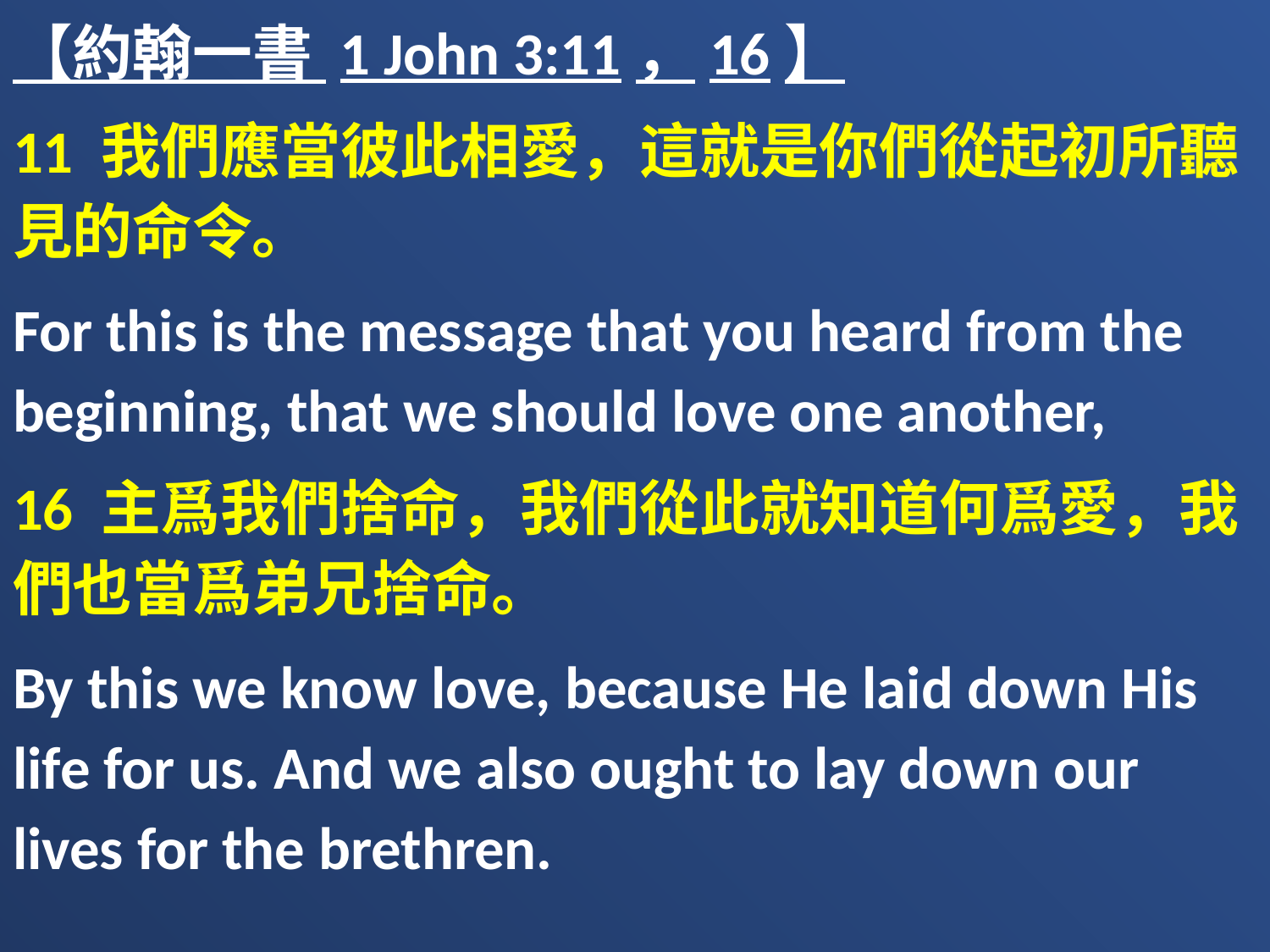

【約翰一書 1 John 3:11，16】
11 我們應當彼此相愛，這就是你們從起初所聽見的命令。
For this is the message that you heard from the beginning, that we should love one another,
16 主爲我們捨命，我們從此就知道何爲愛，我們也當爲弟兄捨命。
By this we know love, because He laid down His life for us. And we also ought to lay down our lives for the brethren.